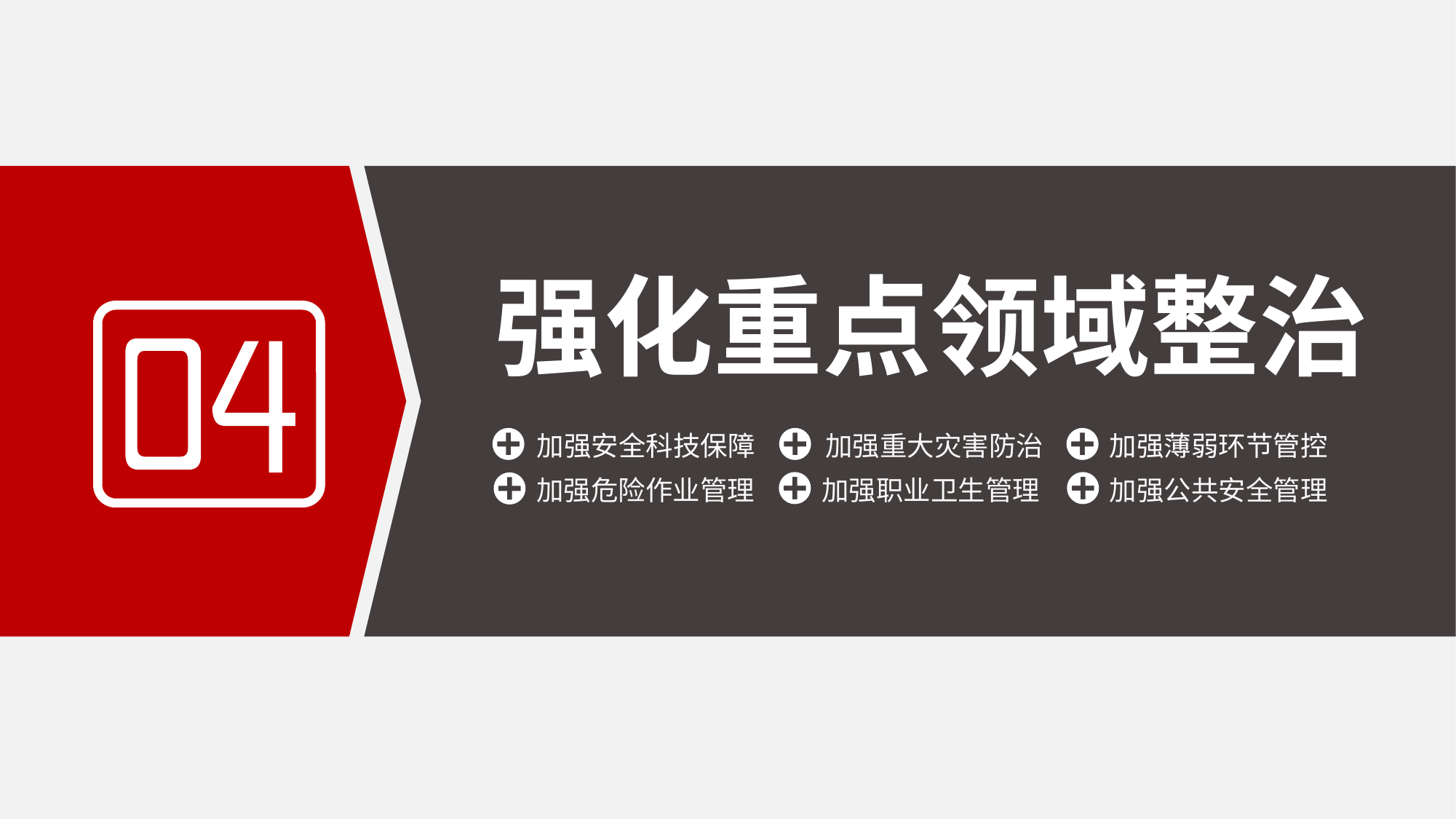

强化重点领域整治

加强安全科技保障
加强重大灾害防治
加强薄弱环节管控

加强职业卫生管理
加强公共安全管理
加强危险作业管理